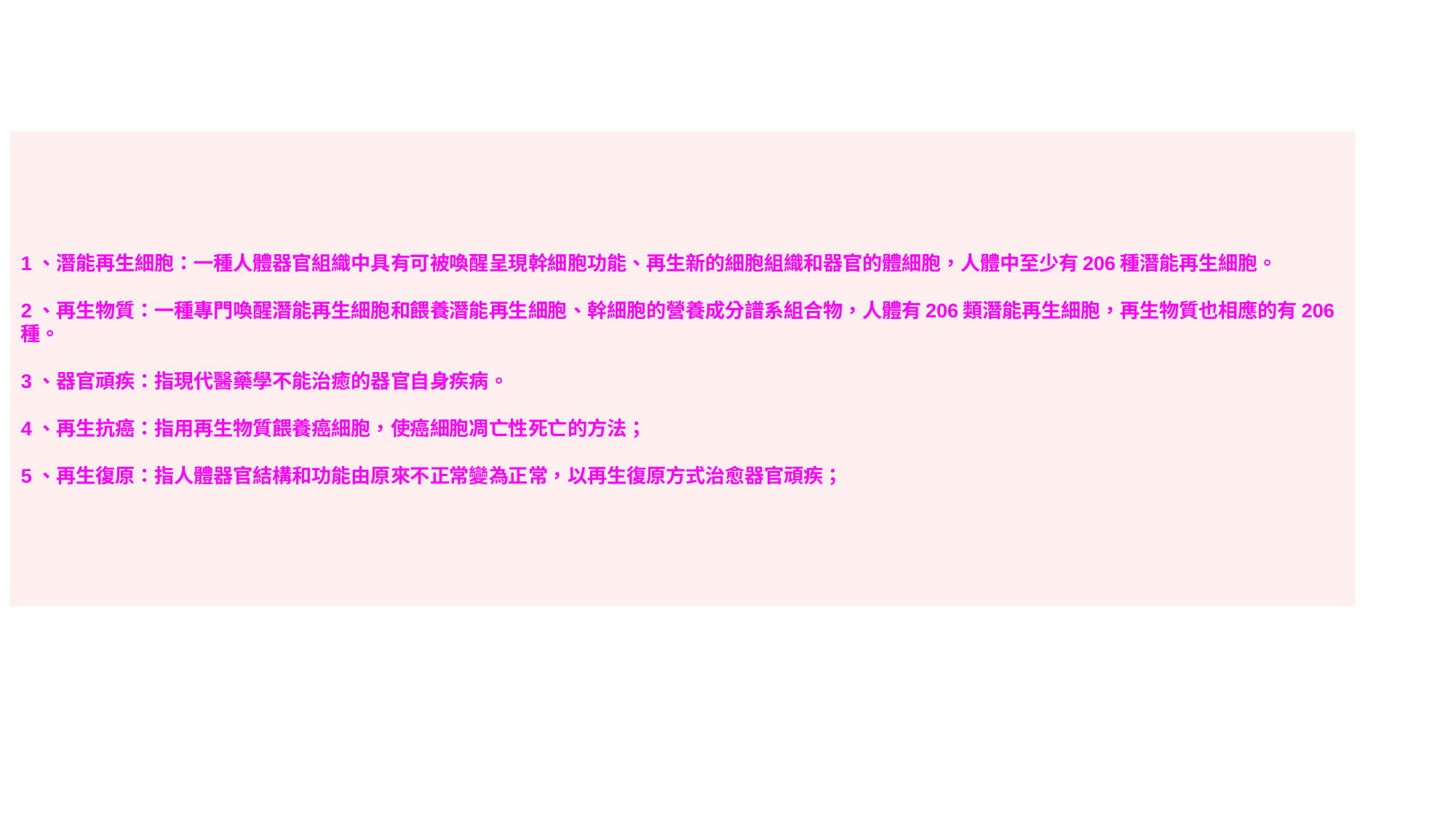

1、潛能再生細胞：一種人體器官組織中具有可被喚醒呈現幹細胞功能、再生新的細胞組織和器官的體細胞，人體中至少有206種潛能再生細胞。
 
2、再生物質：一種專門喚醒潛能再生細胞和餵養潛能再生細胞、幹細胞的營養成分譜系組合物，人體有206類潛能再生細胞，再生物質也相應的有206種。
 
3、器官頑疾：指現代醫藥學不能治癒的器官自身疾病。
 
4、再生抗癌：指用再生物質餵養癌細胞，使癌細胞凋亡性死亡的方法；
 
5、再生復原：指人體器官結構和功能由原來不正常變為正常，以再生復原方式治愈器官頑疾；